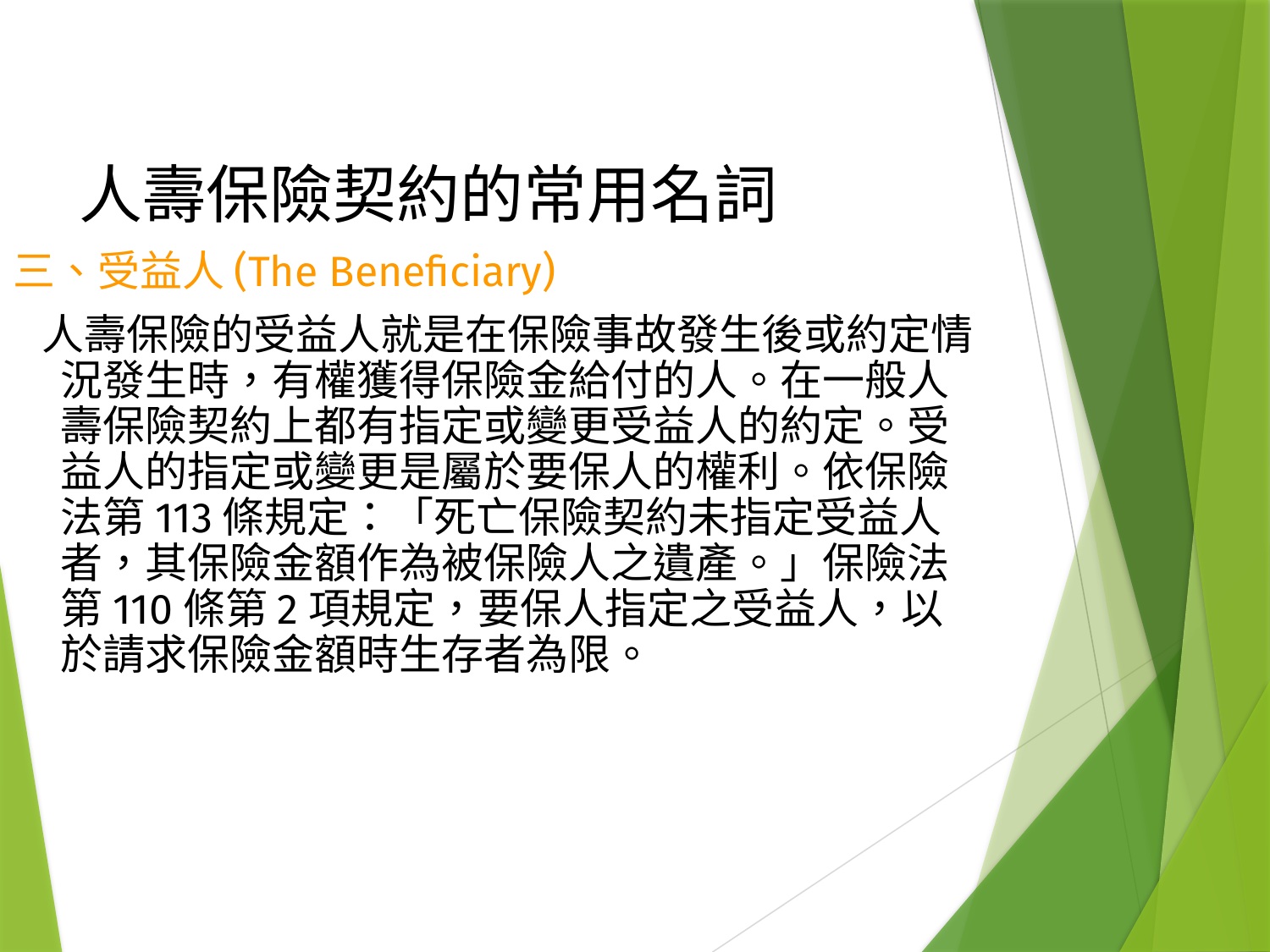

人壽保險契約的常用名詞
三、受益人(The Beneficiary)
  人壽保險的受益人就是在保險事故發生後或約定情況發生時，有權獲得保險金給付的人。在一般人壽保險契約上都有指定或變更受益人的約定。受益人的指定或變更是屬於要保人的權利。依保險法第113條規定：「死亡保險契約未指定受益人者，其保險金額作為被保險人之遺產。」保險法第110條第2項規定，要保人指定之受益人，以於請求保險金額時生存者為限。